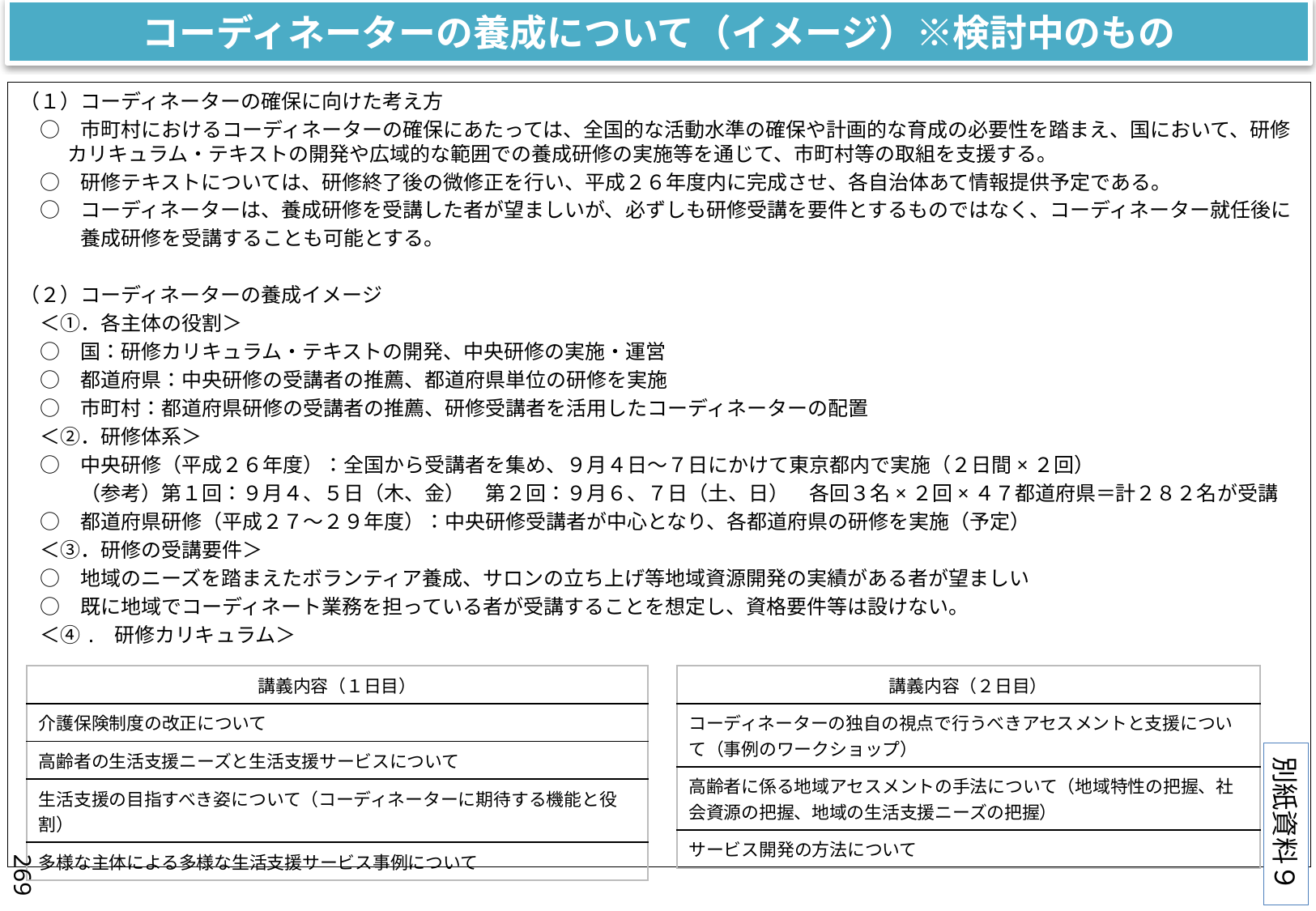

コーディネーターの養成について（イメージ）※検討中のもの
（１）コーディネーターの確保に向けた考え方
　○　市町村におけるコーディネーターの確保にあたっては、全国的な活動水準の確保や計画的な育成の必要性を踏まえ、国において、研修カリキュラム・テキストの開発や広域的な範囲での養成研修の実施等を通じて、市町村等の取組を支援する。
　○　研修テキストについては、研修終了後の微修正を行い、平成２６年度内に完成させ、各自治体あて情報提供予定である。
　○　コーディネーターは、養成研修を受講した者が望ましいが、必ずしも研修受講を要件とするものではなく、コーディネーター就任後に
　　　養成研修を受講することも可能とする。

（２）コーディネーターの養成イメージ
　＜①．各主体の役割＞
　○　国：研修カリキュラム・テキストの開発、中央研修の実施・運営
　○　都道府県：中央研修の受講者の推薦、都道府県単位の研修を実施
　○　市町村：都道府県研修の受講者の推薦、研修受講者を活用したコーディネーターの配置
　＜②．研修体系＞
　○　中央研修（平成２６年度）：全国から受講者を集め、９月４日～７日にかけて東京都内で実施（２日間×２回）
　　　（参考）第１回：９月４、５日（木、金）　第２回：９月６、７日（土、日）　各回３名×２回×４７都道府県＝計２８２名が受講
　○　都道府県研修（平成２７～２９年度）：中央研修受講者が中心となり、各都道府県の研修を実施（予定）
　＜③．研修の受講要件＞
　○　地域のニーズを踏まえたボランティア養成、サロンの立ち上げ等地域資源開発の実績がある者が望ましい
　○　既に地域でコーディネート業務を担っている者が受講することを想定し、資格要件等は設けない。
　＜④. 研修カリキュラム＞

| 講義内容（１日目） |
| --- |
| 介護保険制度の改正について |
| 高齢者の生活支援ニーズと生活支援サービスについて |
| 生活支援の目指すべき姿について（コーディネーターに期待する機能と役割） |
| 多様な主体による多様な生活支援サービス事例について |
| 講義内容（２日目） |
| --- |
| コーディネーターの独自の視点で行うべきアセスメントと支援について（事例のワークショップ） |
| 高齢者に係る地域アセスメントの手法について（地域特性の把握、社会資源の把握、地域の生活支援ニーズの把握） |
| サービス開発の方法について |
別紙資料９
269